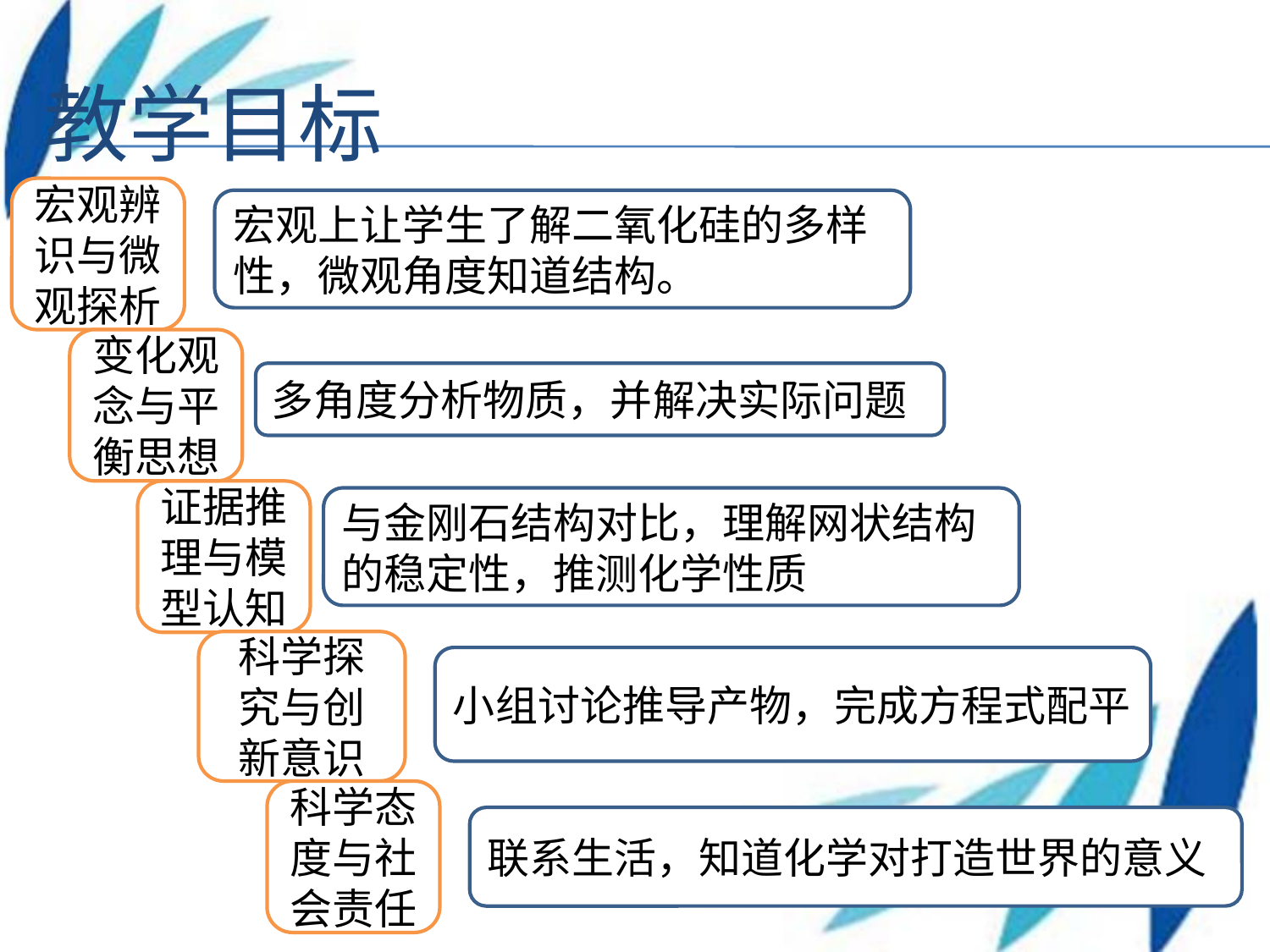

# 教学目标
宏观辨识与微观探析
宏观上让学生了解二氧化硅的多样性，微观角度知道结构。
变化观念与平衡思想
多角度分析物质，并解决实际问题
证据推理与模型认知
与金刚石结构对比，理解网状结构的稳定性，推测化学性质
科学探究与创新意识
小组讨论推导产物，完成方程式配平
科学态度与社会责任
联系生活，知道化学对打造世界的意义